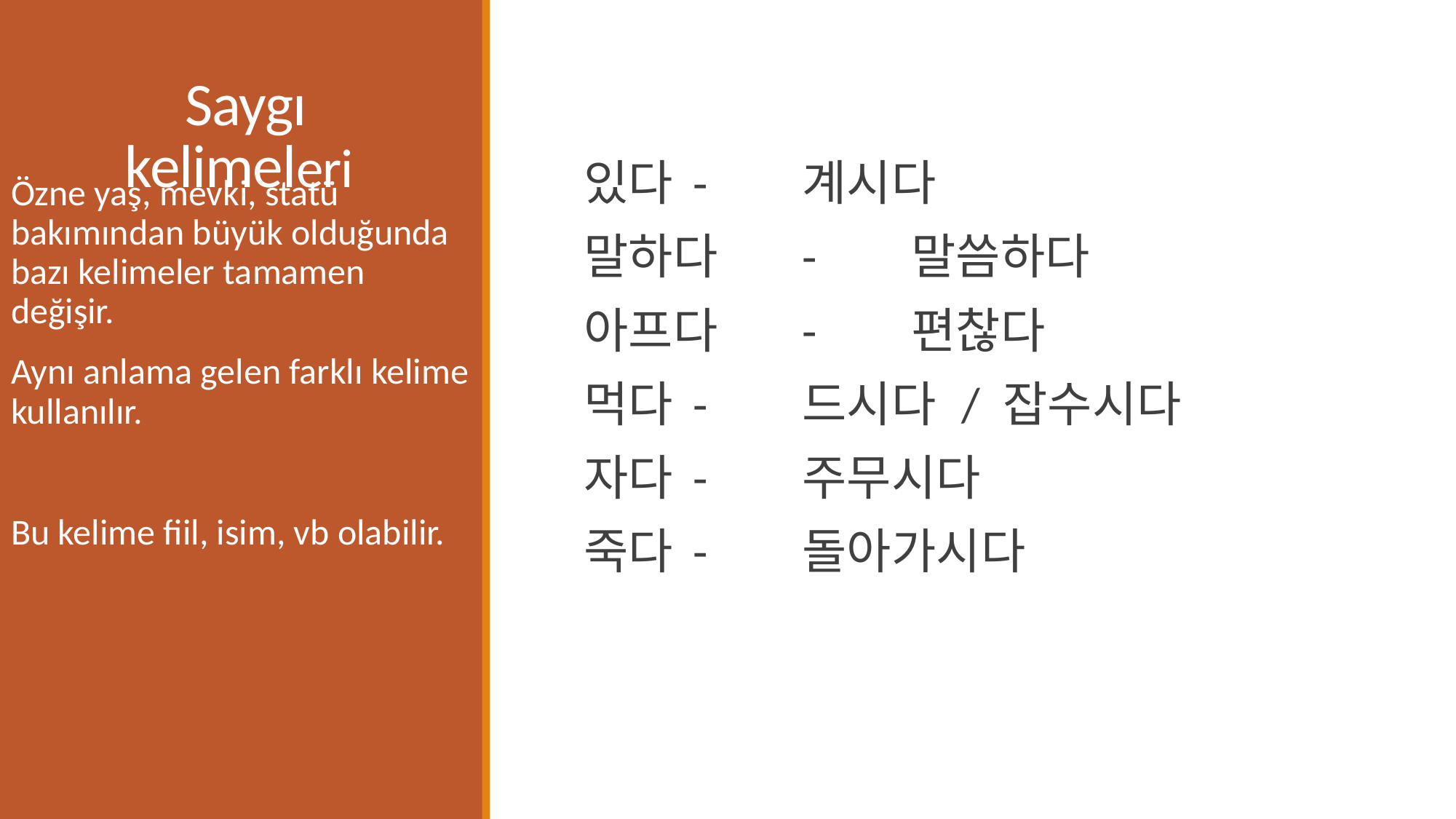

있다	-	계시다
말하다	-	말씀하다
아프다	-	편찮다
먹다	-	드시다 / 잡수시다
자다	-	주무시다
죽다	-	돌아가시다

# Saygı kelimeleri
Özne yaş, mevki, statü bakımından büyük olduğunda bazı kelimeler tamamen değişir.
Aynı anlama gelen farklı kelime kullanılır.

Bu kelime fiil, isim, vb olabilir.